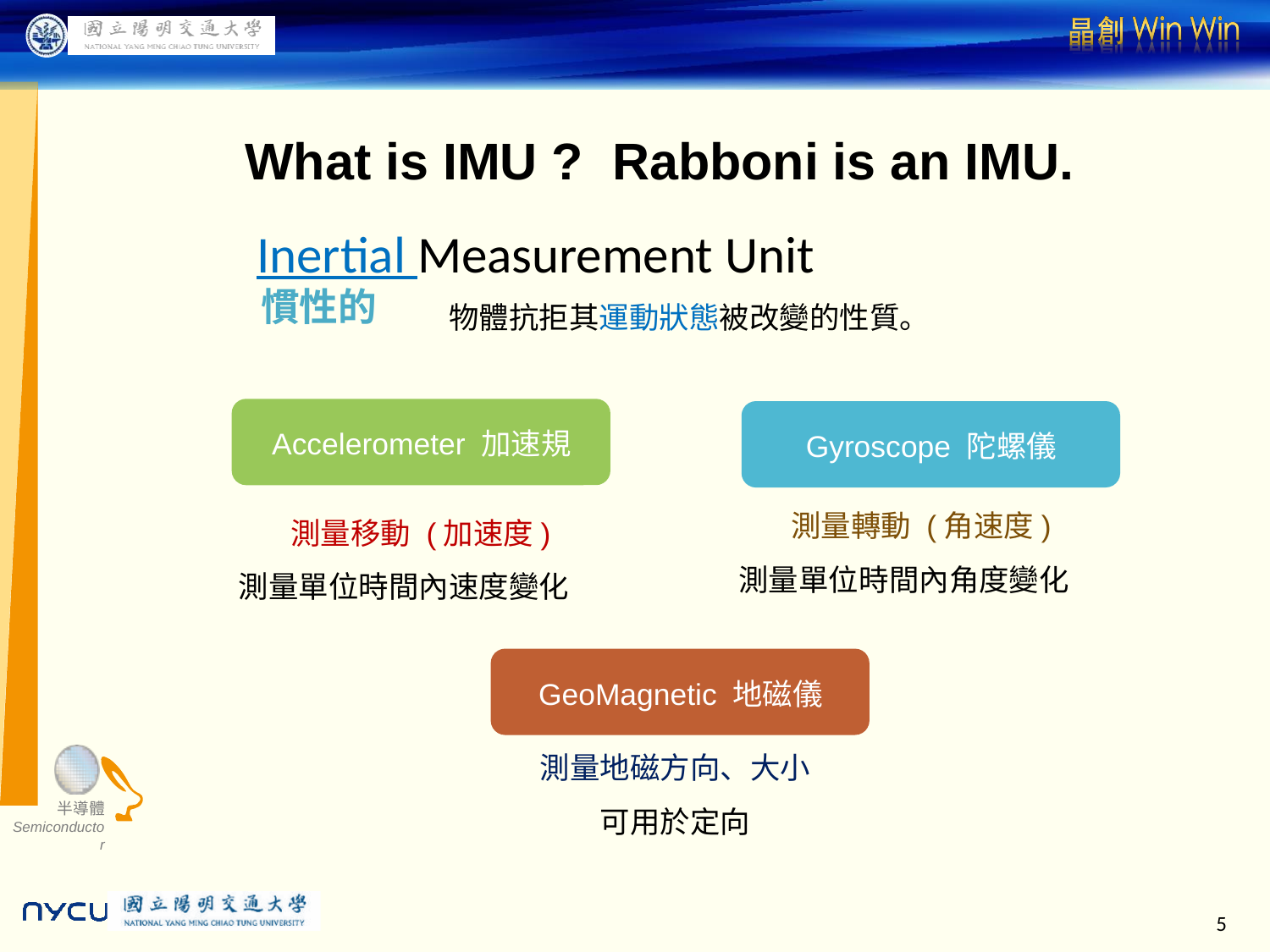

What is IMU ?  Rabboni is an IMU.
Inertial Measurement Unit
慣性的
物體抗拒其運動狀態被改變的性質。

Accelerometer 加速規

Gyroscope 陀螺儀
測量轉動 (角速度)
測量單位時間內角度變化
測量移動 (加速度)
測量單位時間內速度變化

GeoMagnetic 地磁儀
測量地磁方向、大小
可用於定向